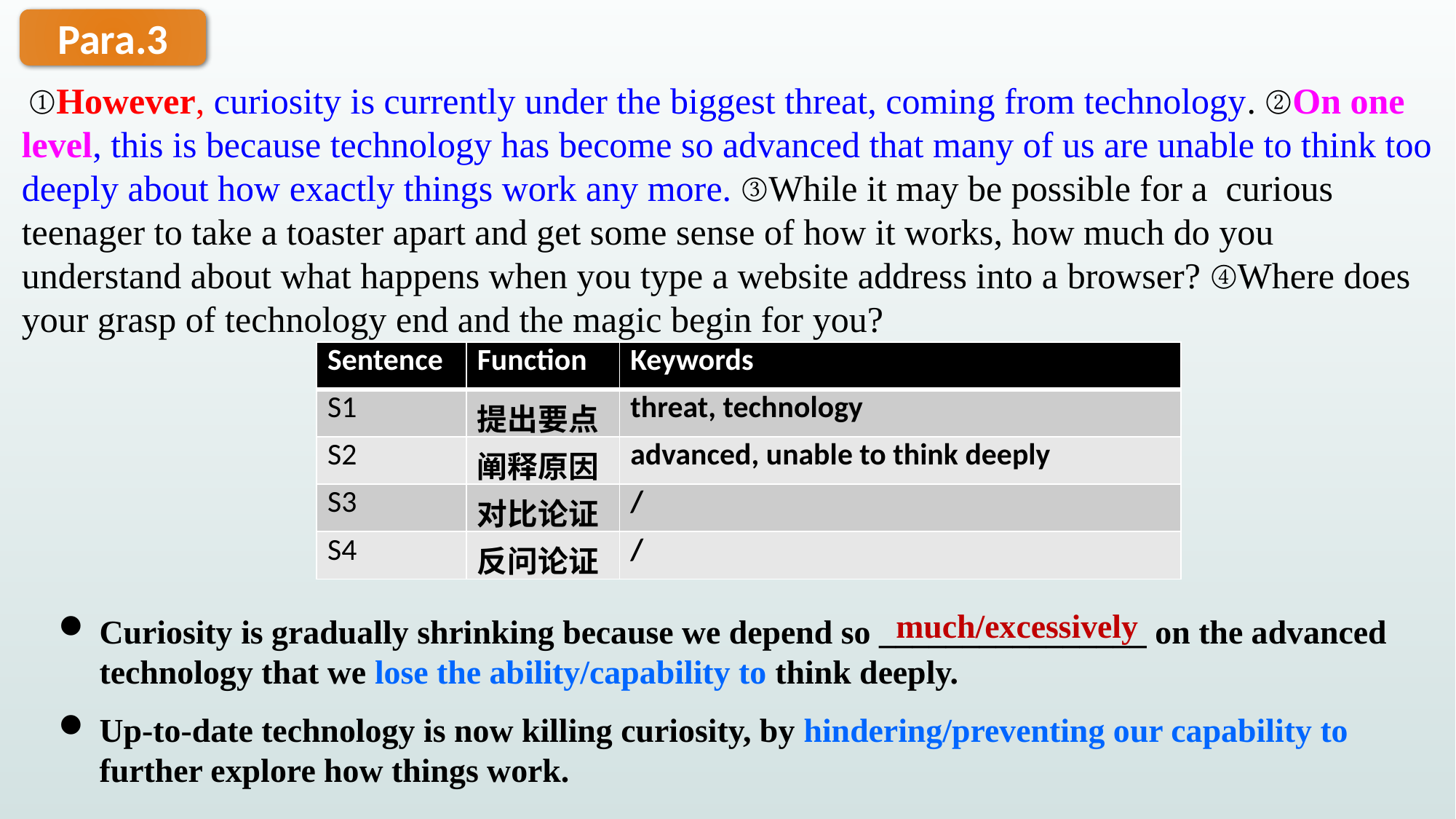

Para.3
 ①However, curiosity is currently under the biggest threat, coming from technology. ②On one level, this is because technology has become so advanced that many of us are unable to think too deeply about how exactly things work any more. ③While it may be possible for a  curious teenager to take a toaster apart and get some sense of how it works, how much do you understand about what happens when you type a website address into a browser? ④Where does your grasp of technology end and the magic begin for you?

| Sentence | Function | Keywords |
| --- | --- | --- |
| S1 | 提出要点 | threat, technology |
| S2 | 阐释原因 | advanced, unable to think deeply |
| S3 | 对比论证 | / |
| S4 | 反问论证 | / |
much/excessively
Curiosity is gradually shrinking because we depend so ________________ on the advanced technology that we lose the ability/capability to think deeply.
Up-to-date technology is now killing curiosity, by hindering/preventing our capability to further explore how things work.